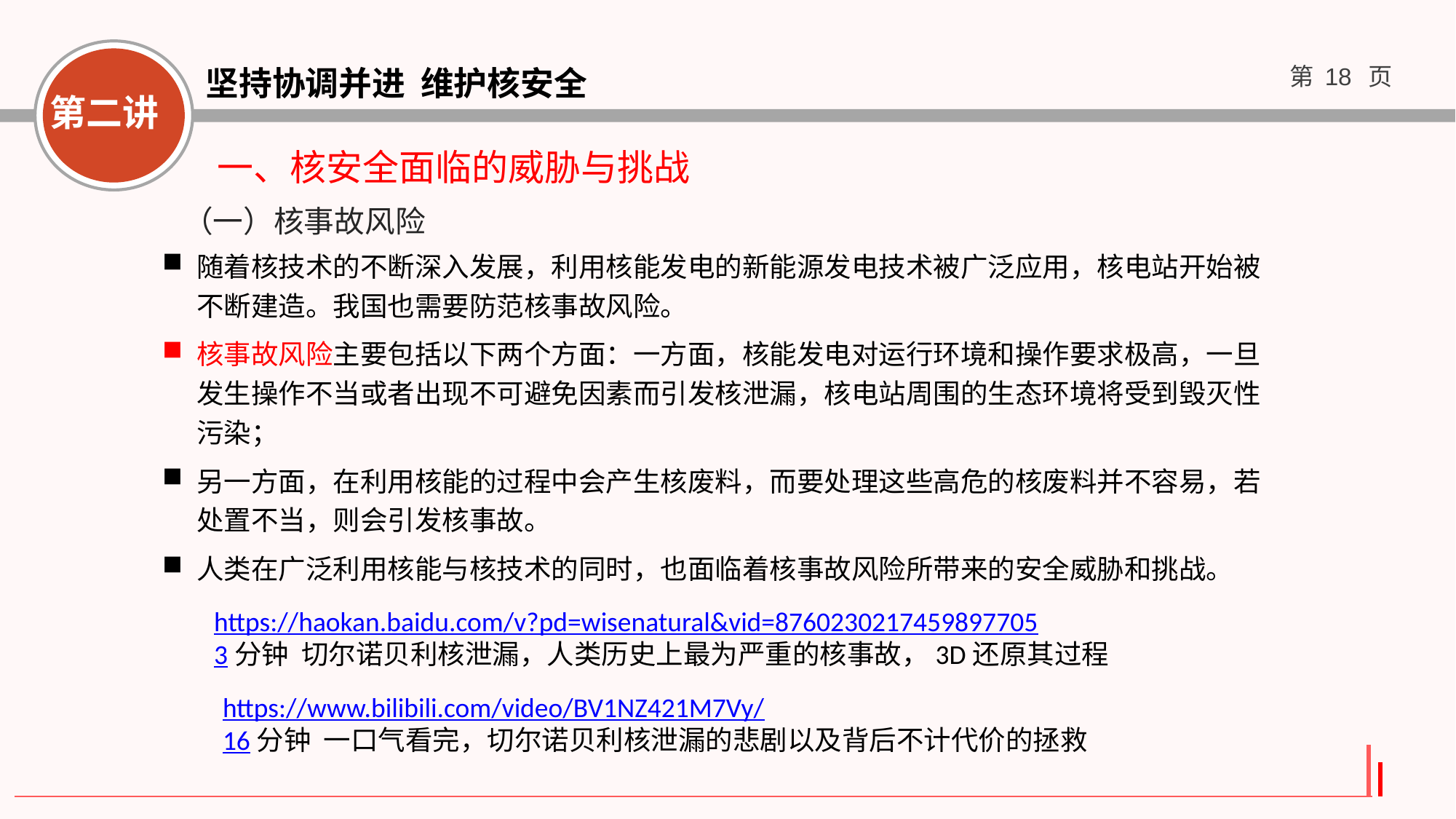

一、核安全面临的威胁与挑战
（一）核事故风险
随着核技术的不断深入发展，利用核能发电的新能源发电技术被广泛应用，核电站开始被不断建造。我国也需要防范核事故风险。
核事故风险主要包括以下两个方面：一方面，核能发电对运行环境和操作要求极高，一旦发生操作不当或者出现不可避免因素而引发核泄漏，核电站周围的生态环境将受到毁灭性污染；
另一方面，在利用核能的过程中会产生核废料，而要处理这些高危的核废料并不容易，若处置不当，则会引发核事故。
人类在广泛利用核能与核技术的同时，也面临着核事故风险所带来的安全威胁和挑战。
https://haokan.baidu.com/v?pd=wisenatural&vid=87602302174598977053分钟  切尔诺贝利核泄漏，人类历史上最为严重的核事故，3D还原其过程
https://www.bilibili.com/video/BV1NZ421M7Vy/16分钟  一口气看完，切尔诺贝利核泄漏的悲剧以及背后不计代价的拯救